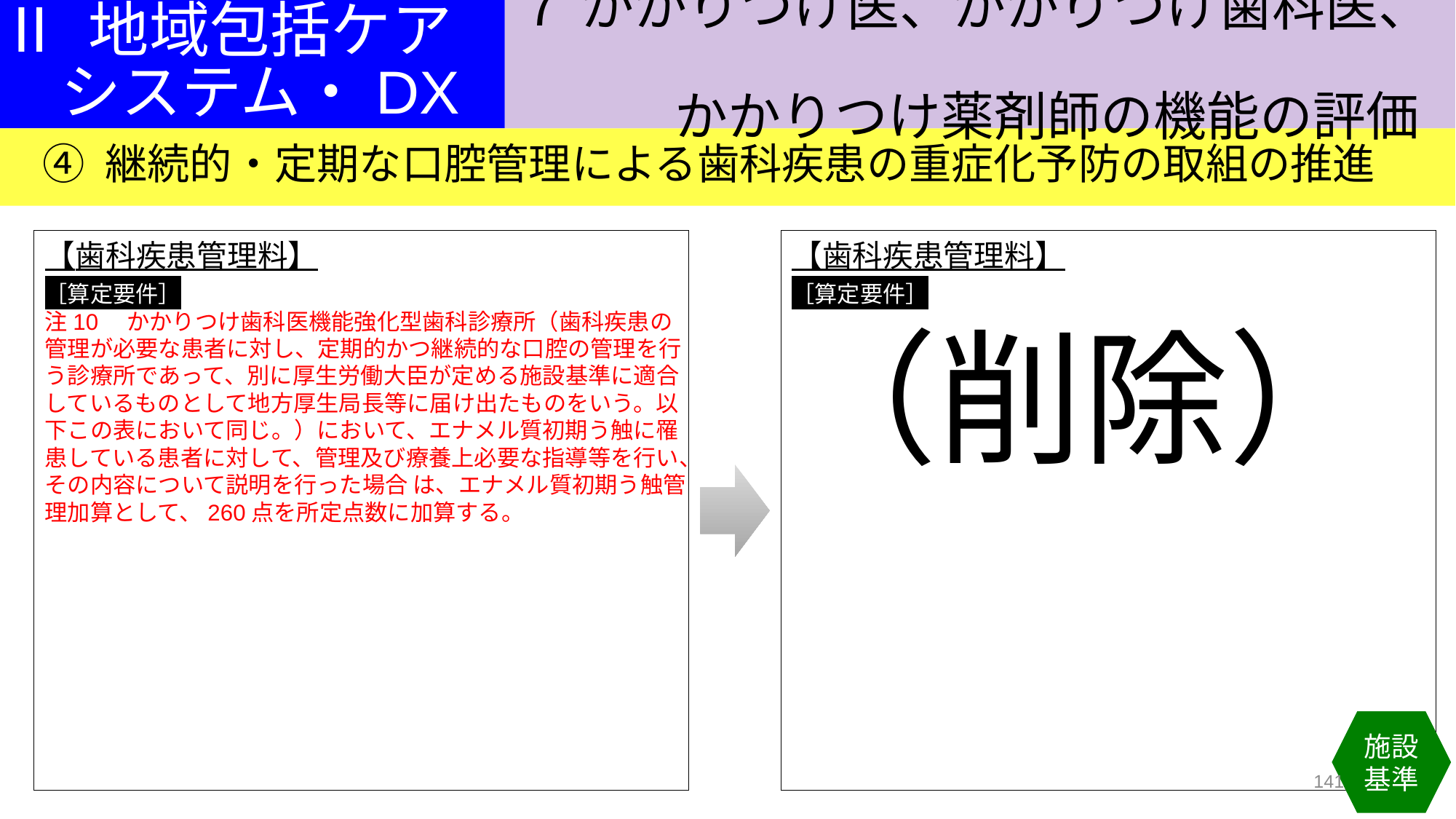

７ かかりつけ医、かかりつけ歯科医、
　　　かかりつけ薬剤師の機能の評価
Ⅱ 地域包括ケア
　システム・DX
④ 継続的・定期な口腔管理による歯科疾患の重症化予防の取組の推進
【歯科疾患管理料】

［算定要件］
注10　かかりつけ歯科医機能強化型歯科診療所（歯科疾患の管理が必要な患者に対し、定期的かつ継続的な口腔の管理を行う診療所であって、別に厚生労働大臣が定める施設基準に適合しているものとして地方厚生局長等に届け出たものをいう。以下この表において同じ。）において、エナメル質初期う触に罹患している患者に対して、管理及び療養上必要な指導等を行い、その内容について説明を行った場合 は、エナメル質初期う触管理加算として、260点を所定点数に加算する。
【歯科疾患管理料】

［算定要件］
（削除）

施設基準
141